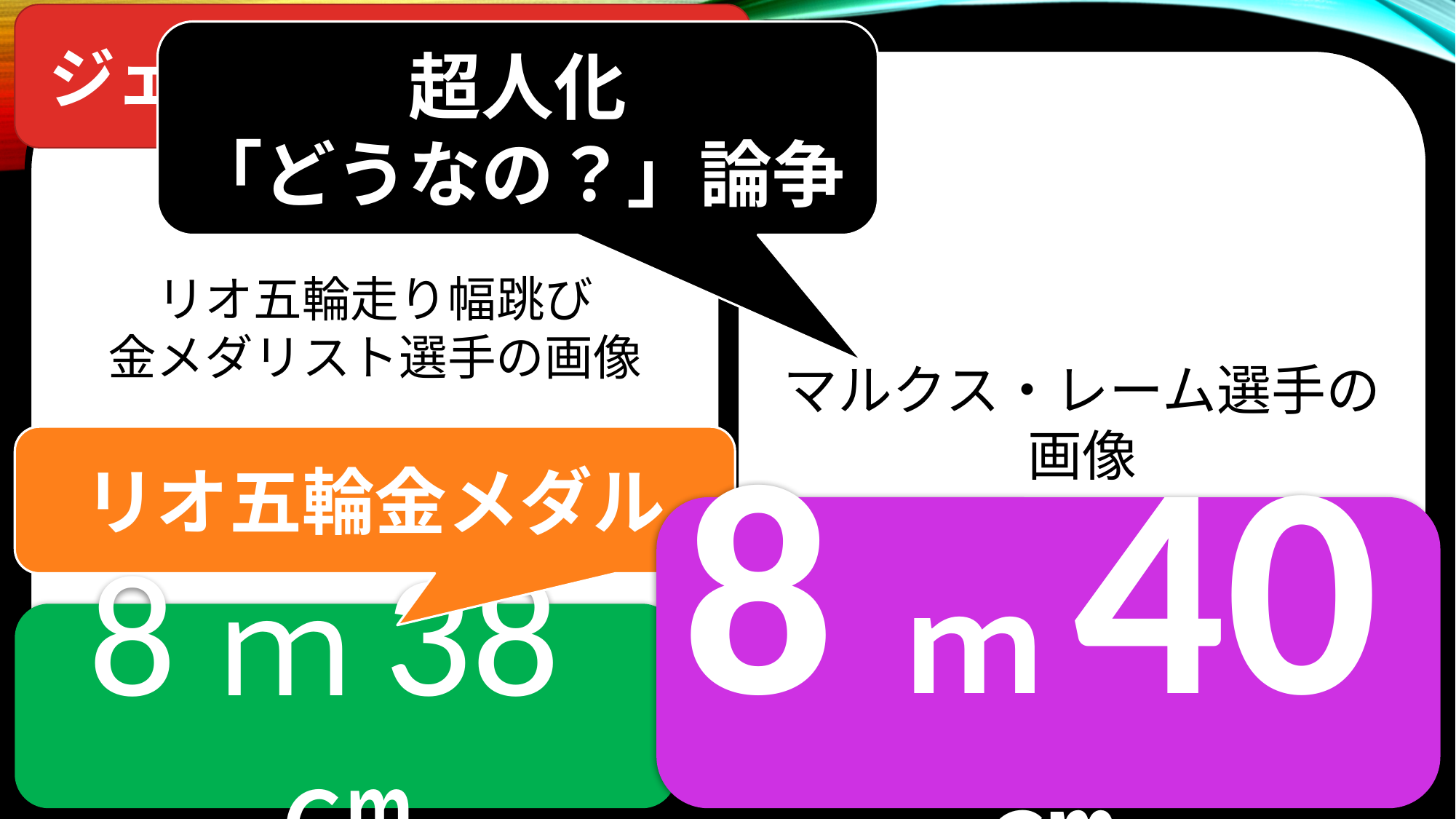

ジェフ・ヘンダーソン
超人化
「どうなの？」論争
マルクス・レーム選手の画像

リオ五輪走り幅跳び
金メダリスト選手の画像
#

リオ五輪金メダル
8ｍ40㎝
8ｍ38㎝